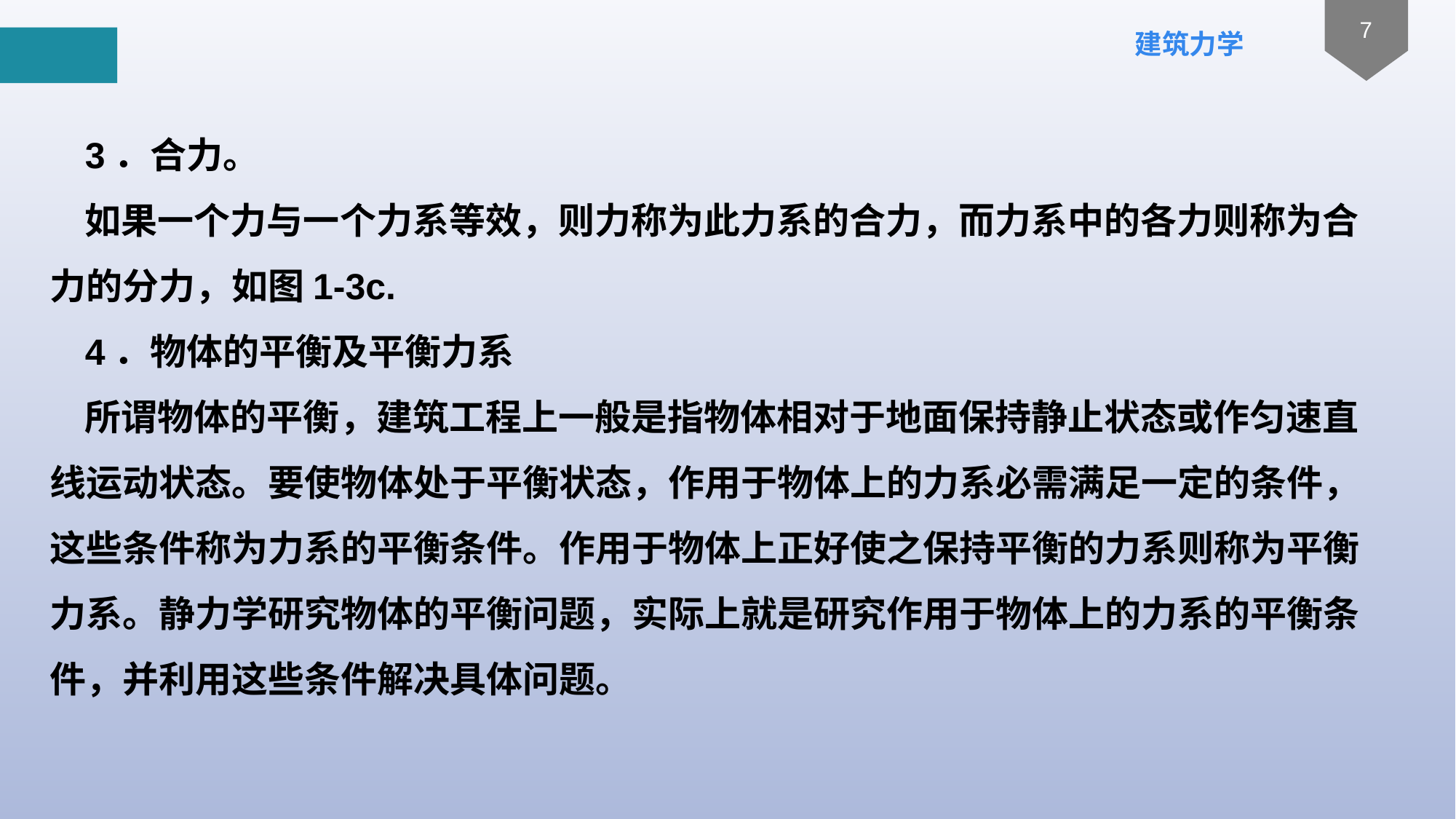

3．合力。
如果一个力与一个力系等效，则力称为此力系的合力，而力系中的各力则称为合力的分力，如图1-3c.
4．物体的平衡及平衡力系
所谓物体的平衡，建筑工程上一般是指物体相对于地面保持静止状态或作匀速直线运动状态。要使物体处于平衡状态，作用于物体上的力系必需满足一定的条件，这些条件称为力系的平衡条件。作用于物体上正好使之保持平衡的力系则称为平衡力系。静力学研究物体的平衡问题，实际上就是研究作用于物体上的力系的平衡条件，并利用这些条件解决具体问题。